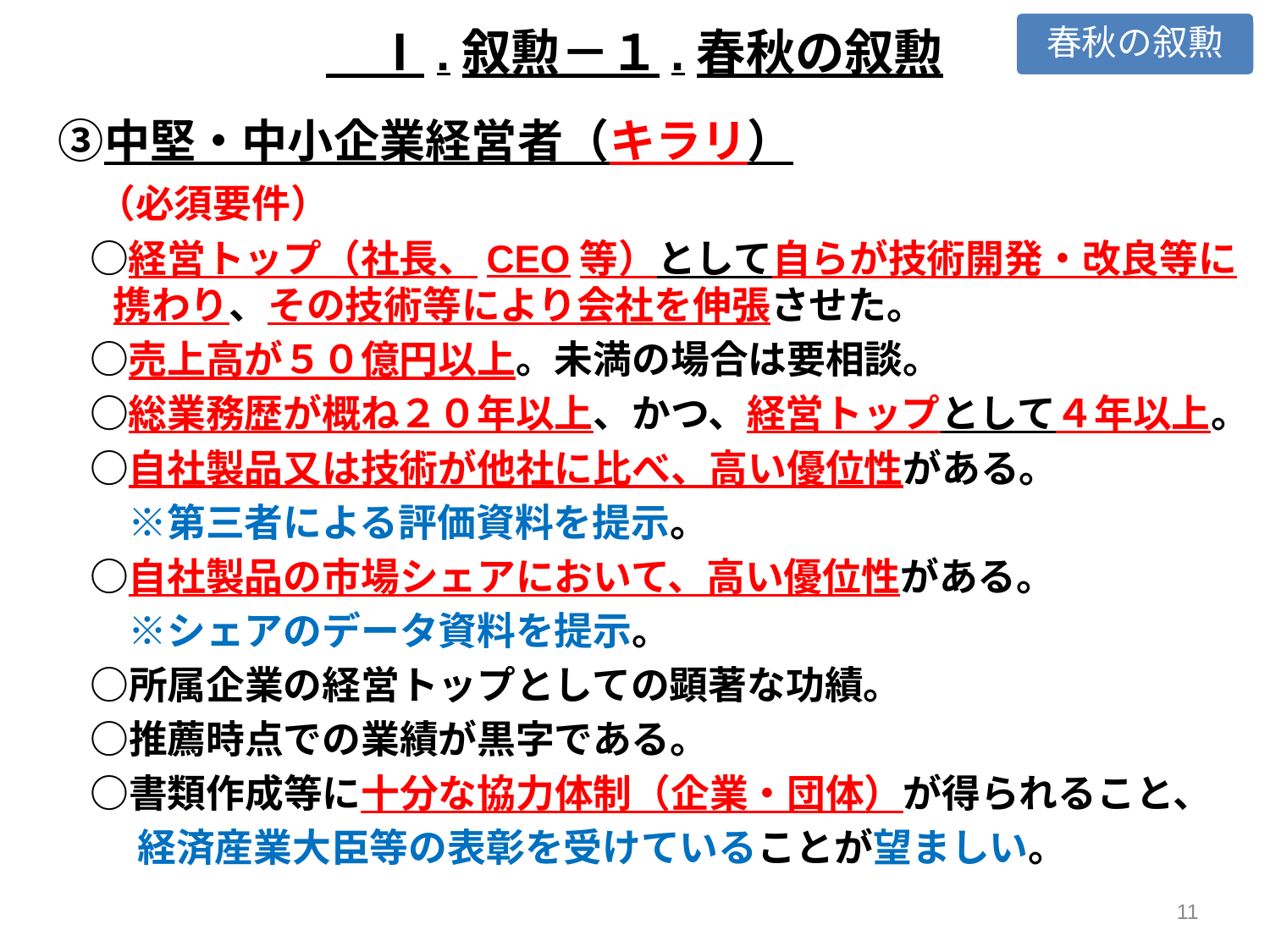

春秋の叙勲
　Ⅰ.叙勲－１.春秋の叙勲
　③中堅・中小企業経営者（キラリ）
　　（必須要件）
　　○経営トップ（社長、CEO等）として自らが技術開発・改良等に携わり、その技術等により会社を伸張させた。
　　○売上高が５０億円以上。未満の場合は要相談。
　　○総業務歴が概ね２０年以上、かつ、経営トップとして４年以上。
　　○自社製品又は技術が他社に比べ、高い優位性がある。
　　　※第三者による評価資料を提示。
　　○自社製品の市場シェアにおいて、高い優位性がある。
　　　※シェアのデータ資料を提示。
　　○所属企業の経営トップとしての顕著な功績。
　　○推薦時点での業績が黒字である。
　　○書類作成等に十分な協力体制（企業・団体）が得られること、
　　　 経済産業大臣等の表彰を受けていることが望ましい。
11